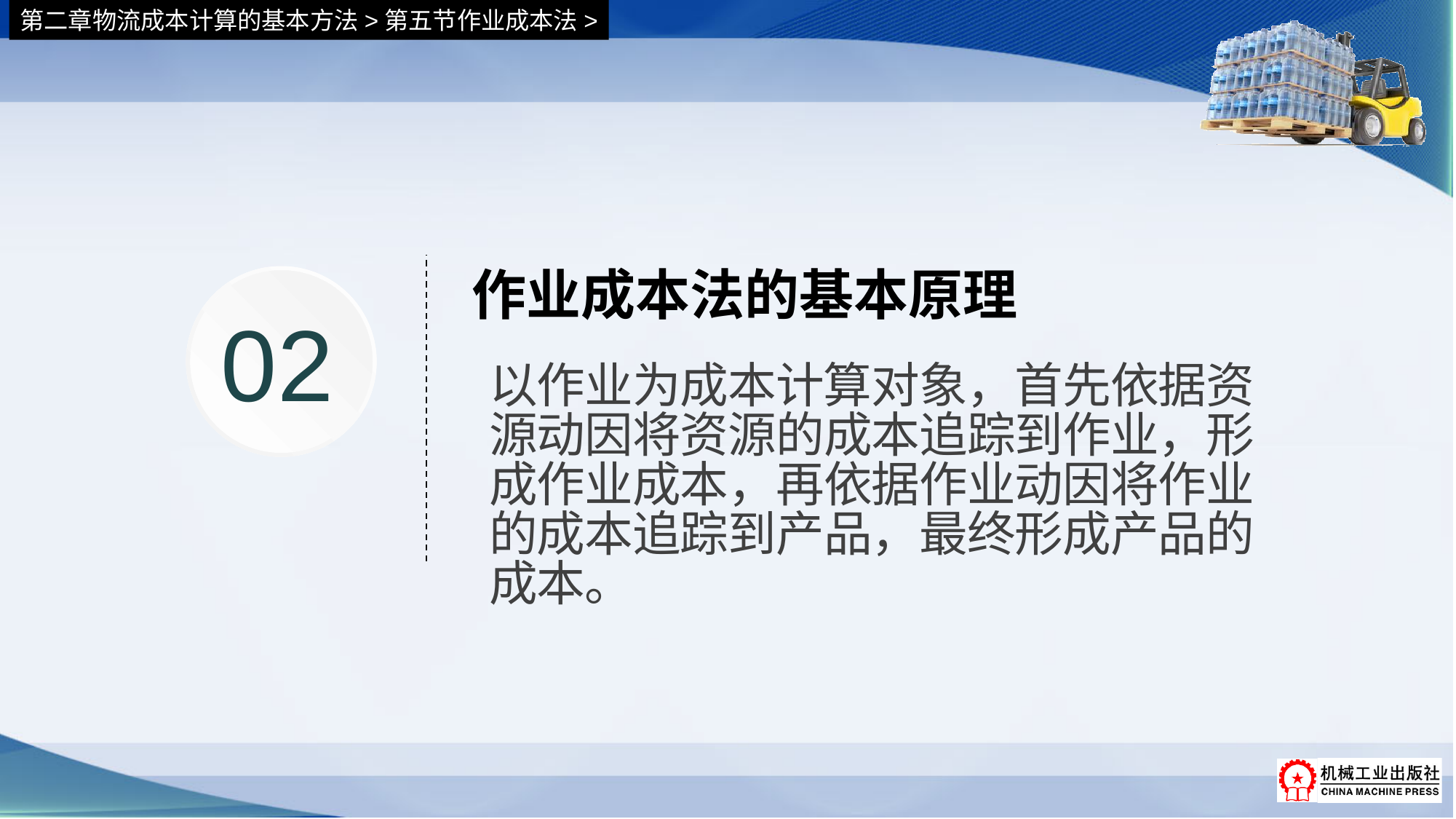

第二章物流成本计算的基本方法>第五节作业成本法>
作业成本法的基本原理

02
以作业为成本计算对象，首先依据资源动因将资源的成本追踪到作业，形成作业成本，再依据作业动因将作业的成本追踪到产品，最终形成产品的成本。